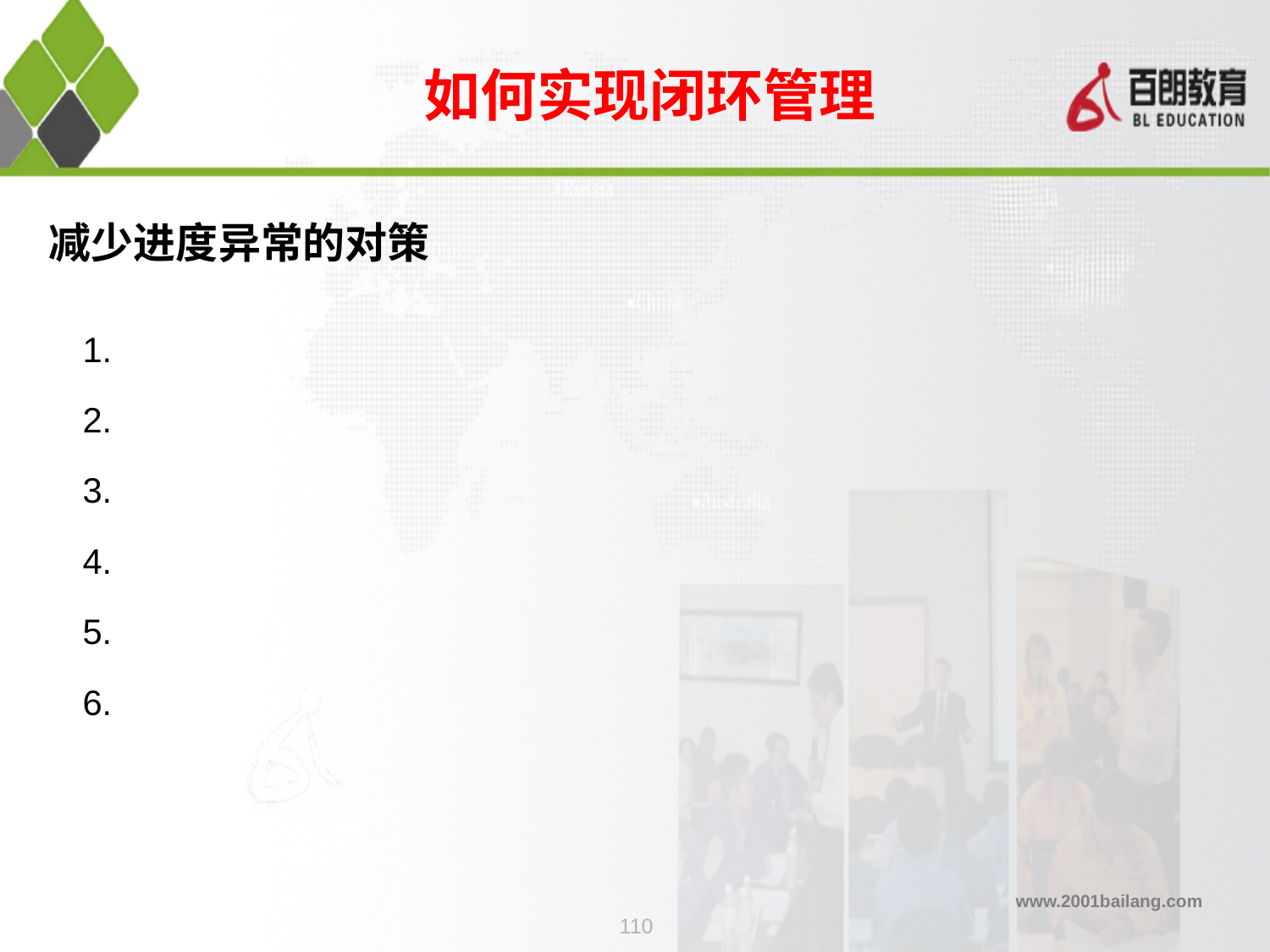

# 如何实现闭环管理
减少进度异常的对策
1.
2.
3.
4.
5.
6.
110